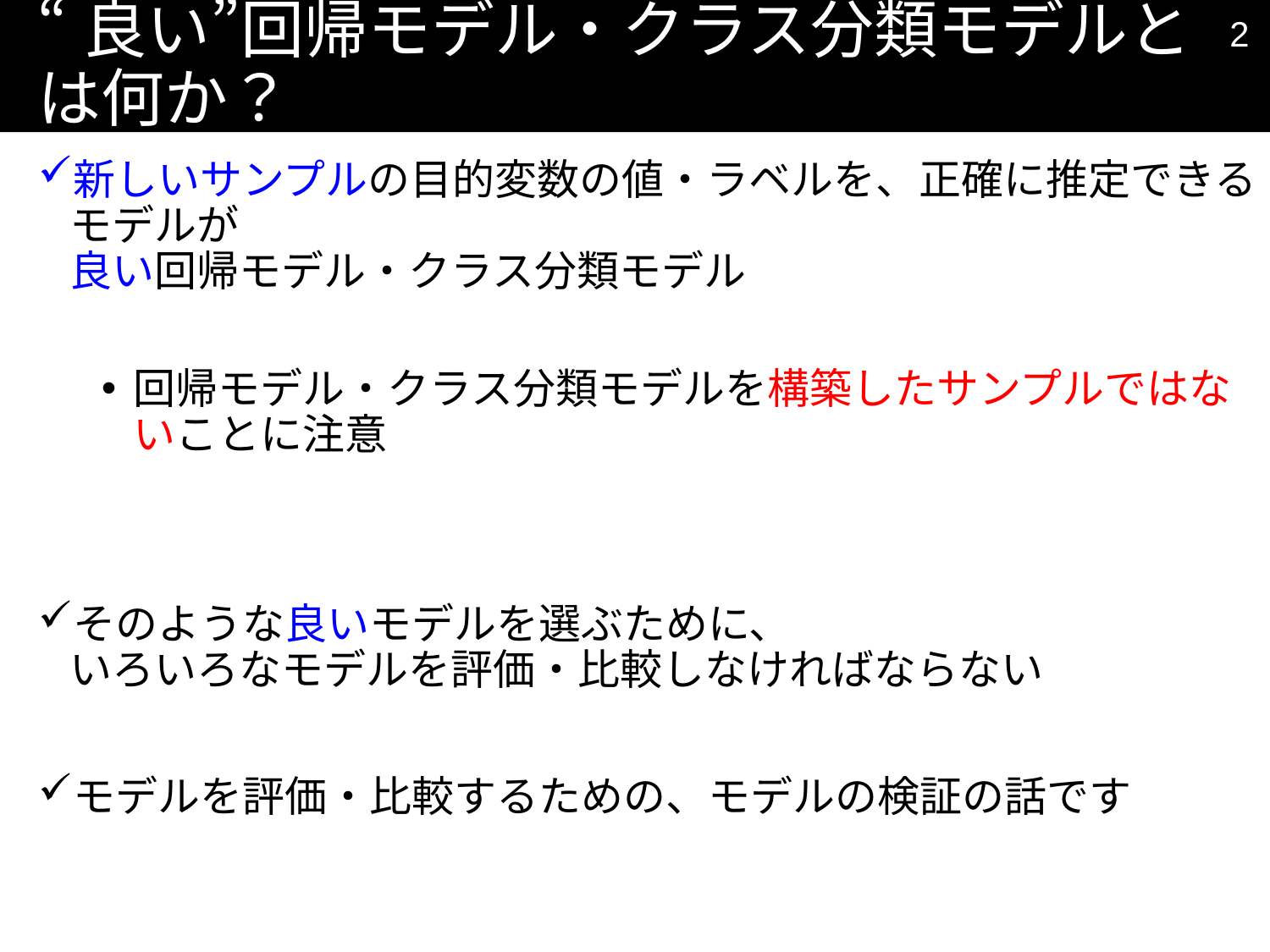

2
# “良い”回帰モデル・クラス分類モデルとは何か？
新しいサンプルの目的変数の値・ラベルを、正確に推定できるモデルが
良い回帰モデル・クラス分類モデル

回帰モデル・クラス分類モデルを構築したサンプルではないことに注意

そのような良いモデルを選ぶために、
いろいろなモデルを評価・比較しなければならない

モデルを評価・比較するための、モデルの検証の話です